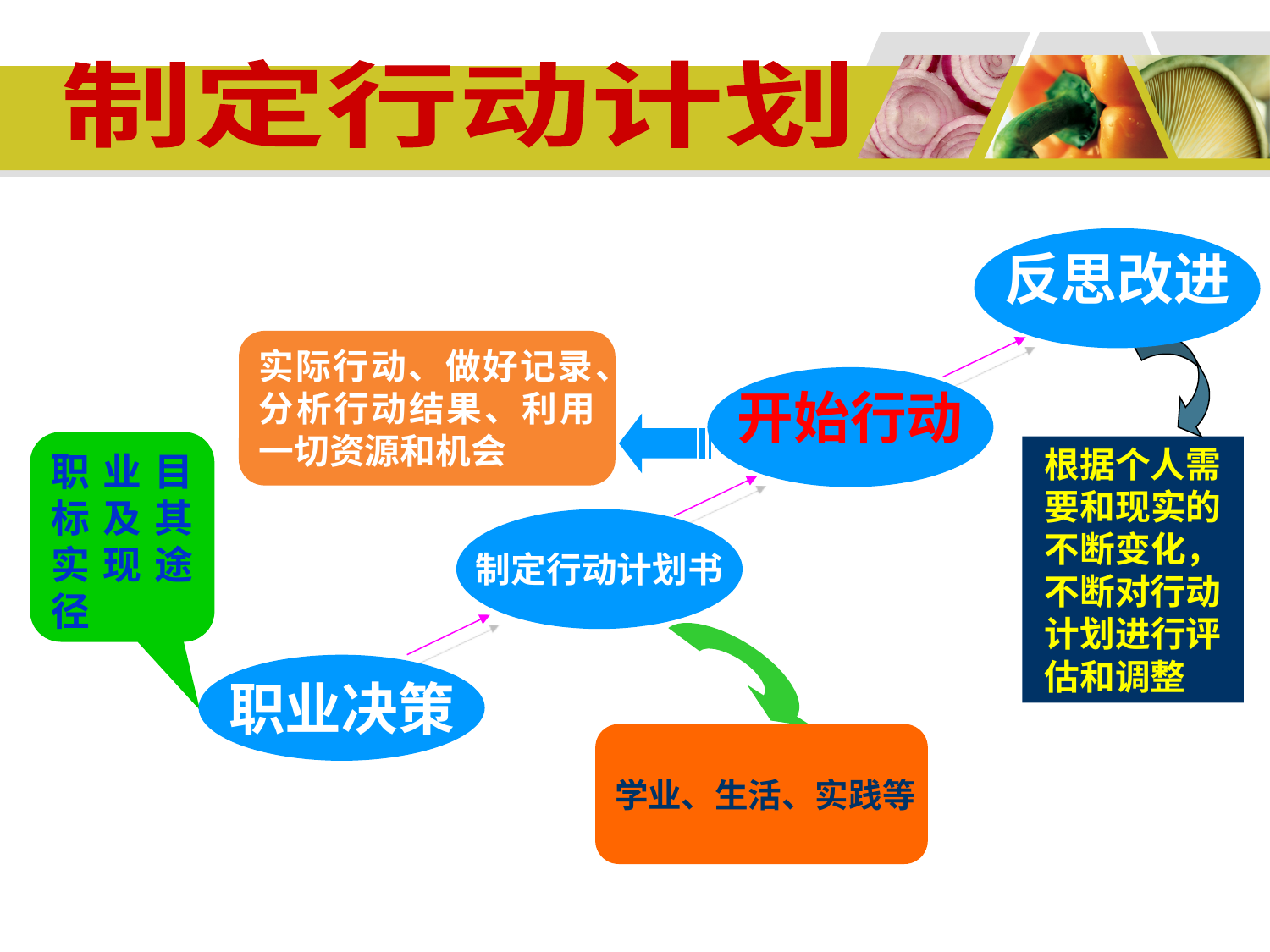

制定行动计划

反思改进

根据个人需要和现实的不断变化，不断对行动计划进行评估和调整
实际行动、做好记录、分析行动结果、利用一切资源和机会
开始行动

职业目标及其实现途径
制定行动计划书

学业、生活、实践等
职业决策